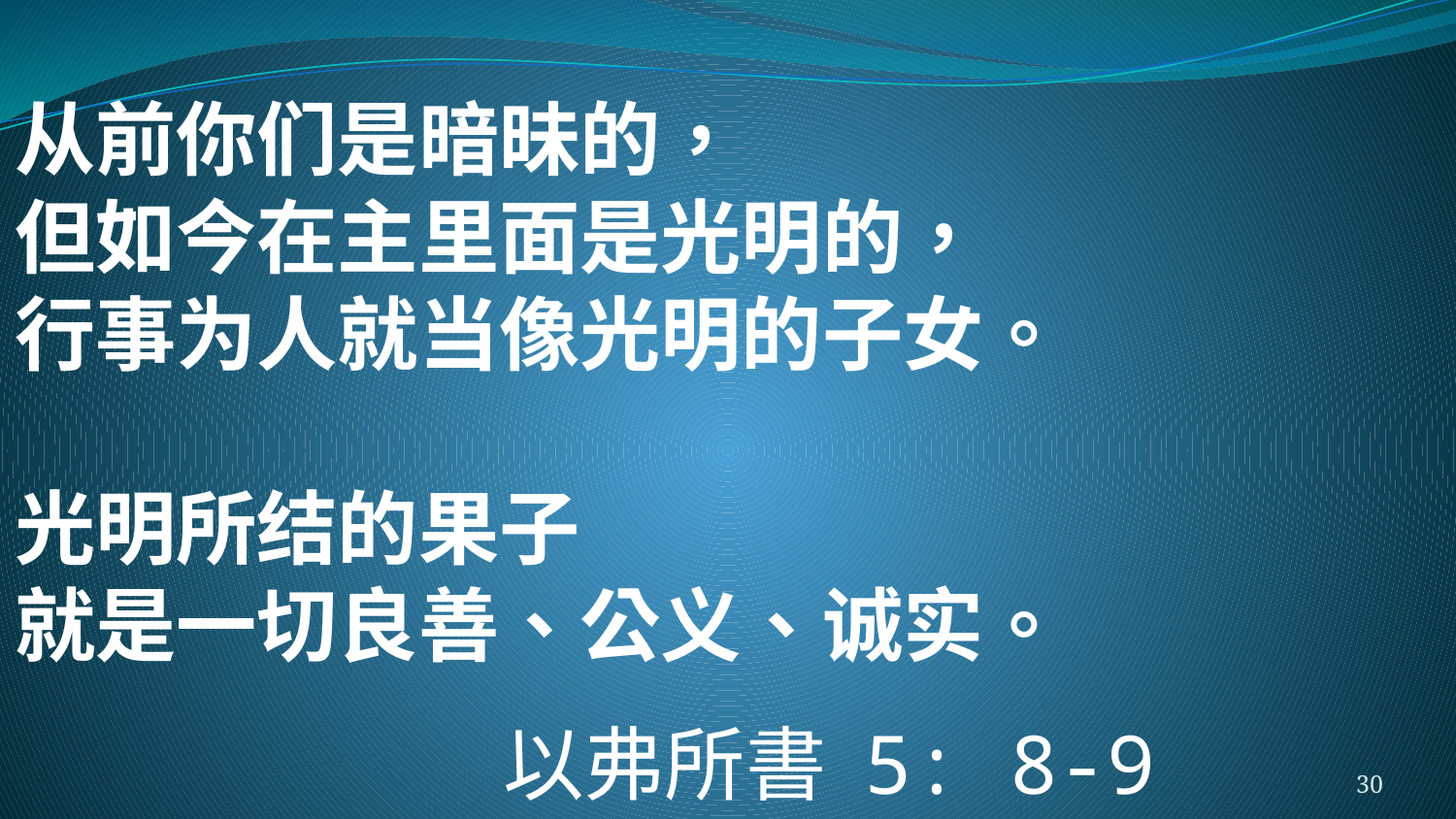

从前你们是暗昧的，
但如今在主里面是光明的，
行事为人就当像光明的子女。

光明所结的果子
就是一切良善、公义、诚实。

以弗所書 5: 8-9
30